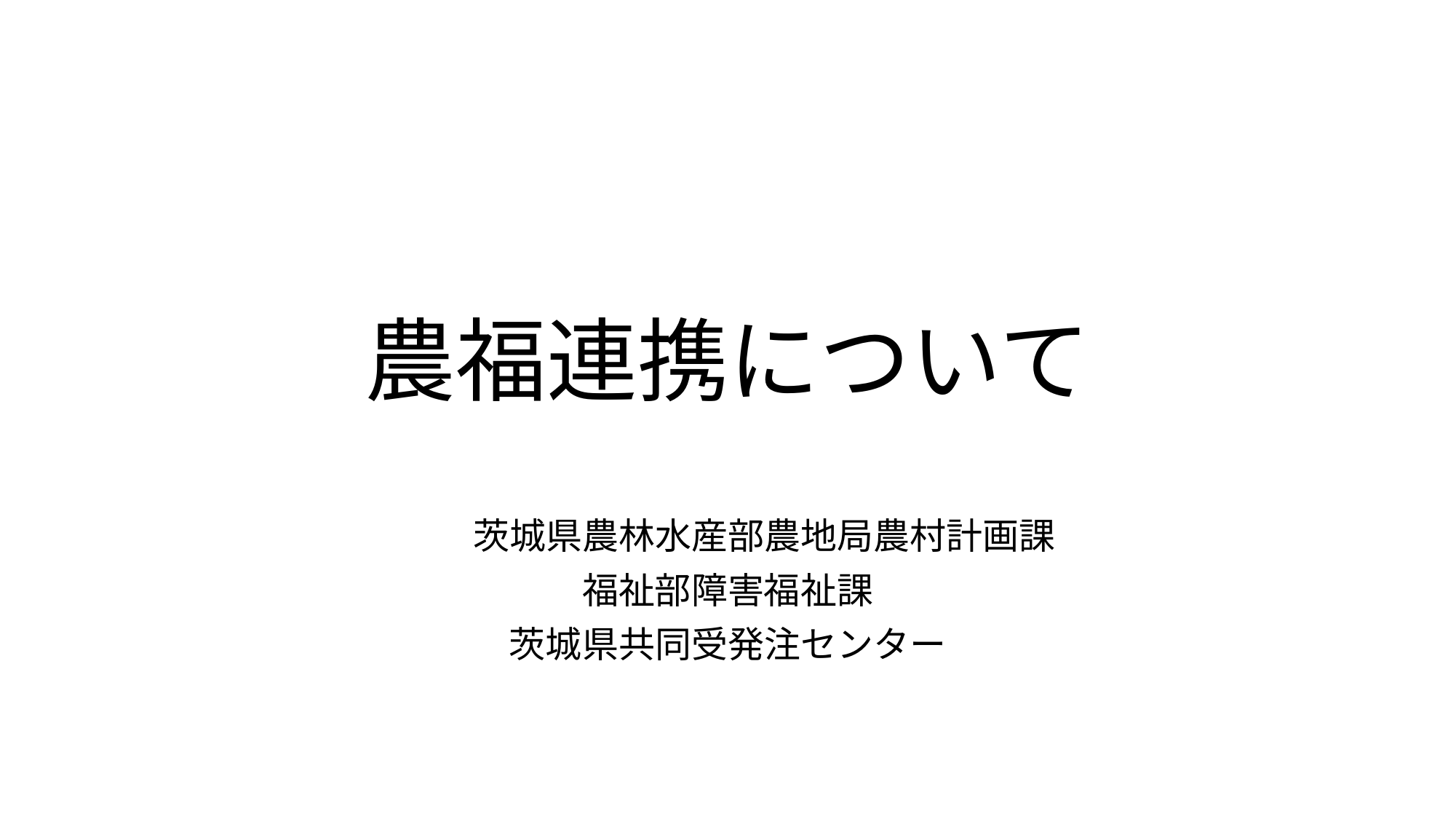

# 農福連携について
　　茨城県農林水産部農地局農村計画課
福祉部障害福祉課
茨城県共同受発注センター